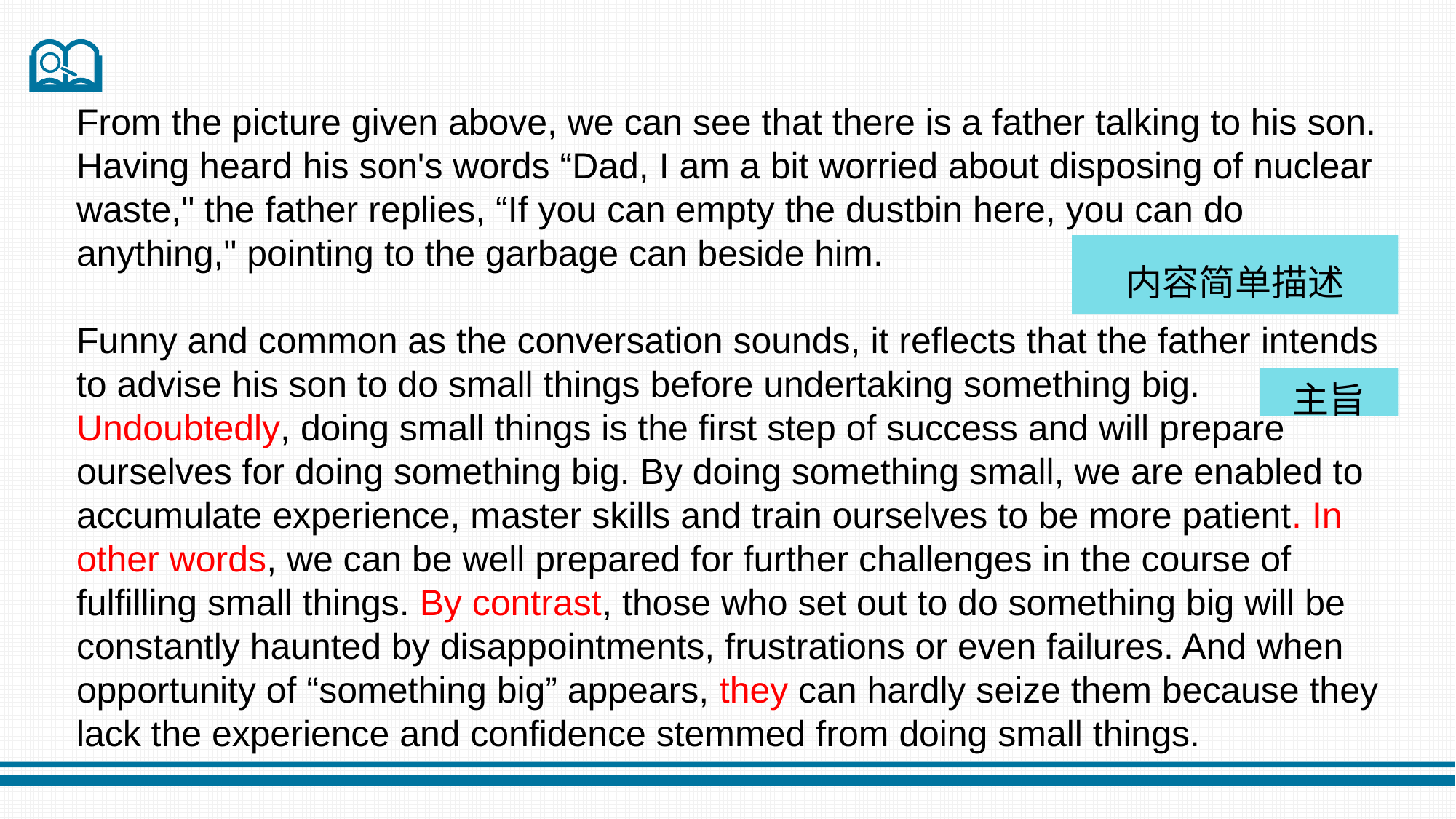

From the picture given above, we can see that there is a father talking to his son. Having heard his son's words “Dad, I am a bit worried about disposing of nuclear waste," the father replies, “If you can empty the dustbin here, you can do anything," pointing to the garbage can beside him.

Funny and common as the conversation sounds, it reflects that the father intends to advise his son to do small things before undertaking something big. Undoubtedly, doing small things is the first step of success and will prepare ourselves for doing something big. By doing something small, we are enabled to accumulate experience, master skills and train ourselves to be more patient. In other words, we can be well prepared for further challenges in the course of fulfilling small things. By contrast, those who set out to do something big will be constantly haunted by disappointments, frustrations or even failures. And when opportunity of “something big” appears, they can hardly seize them because they lack the experience and confidence stemmed from doing small things.
内容简单描述
主旨